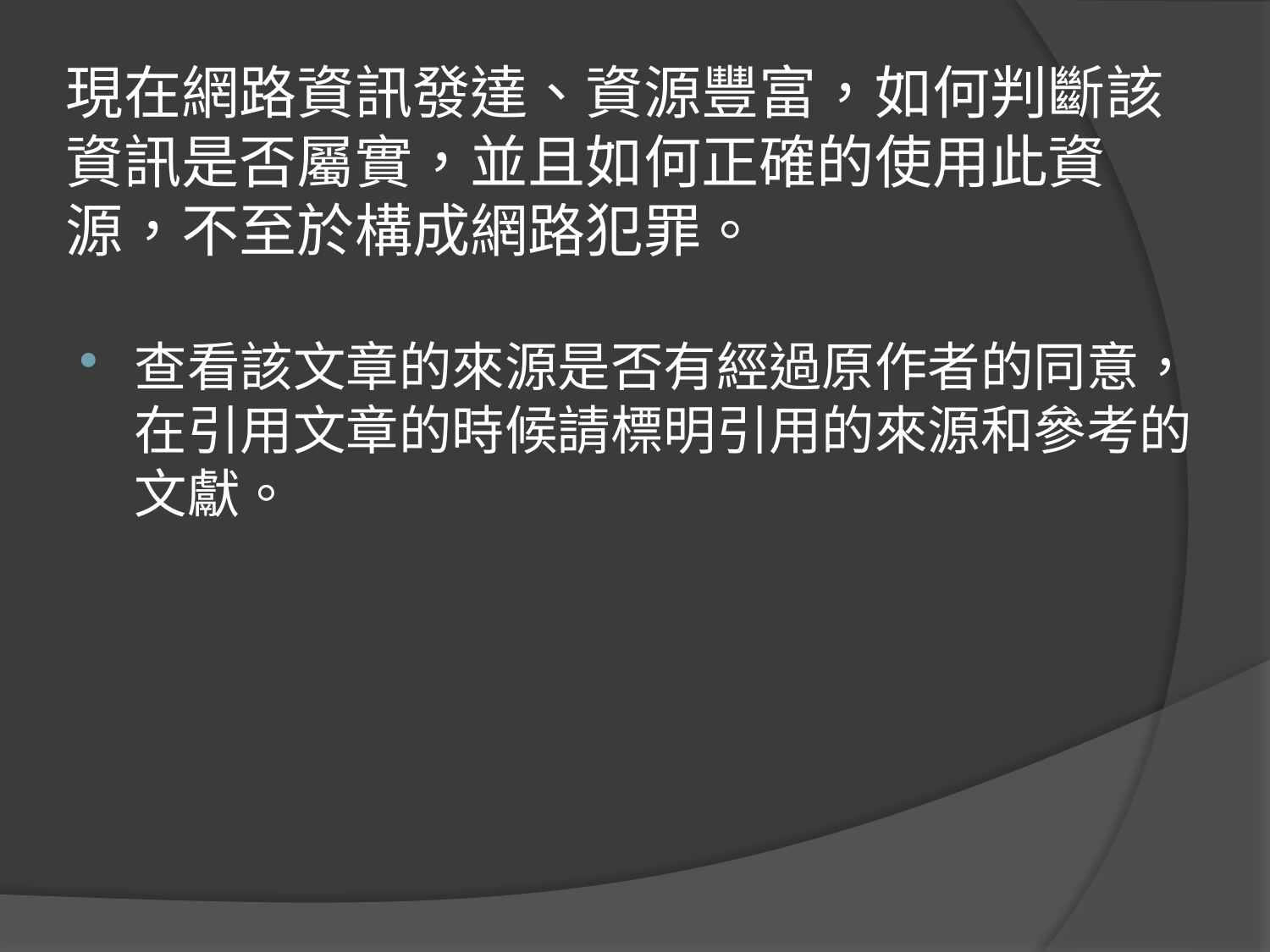

# 現在網路資訊發達、資源豐富，如何判斷該資訊是否屬實，並且如何正確的使用此資源，不至於構成網路犯罪。
查看該文章的來源是否有經過原作者的同意，在引用文章的時候請標明引用的來源和參考的文獻。